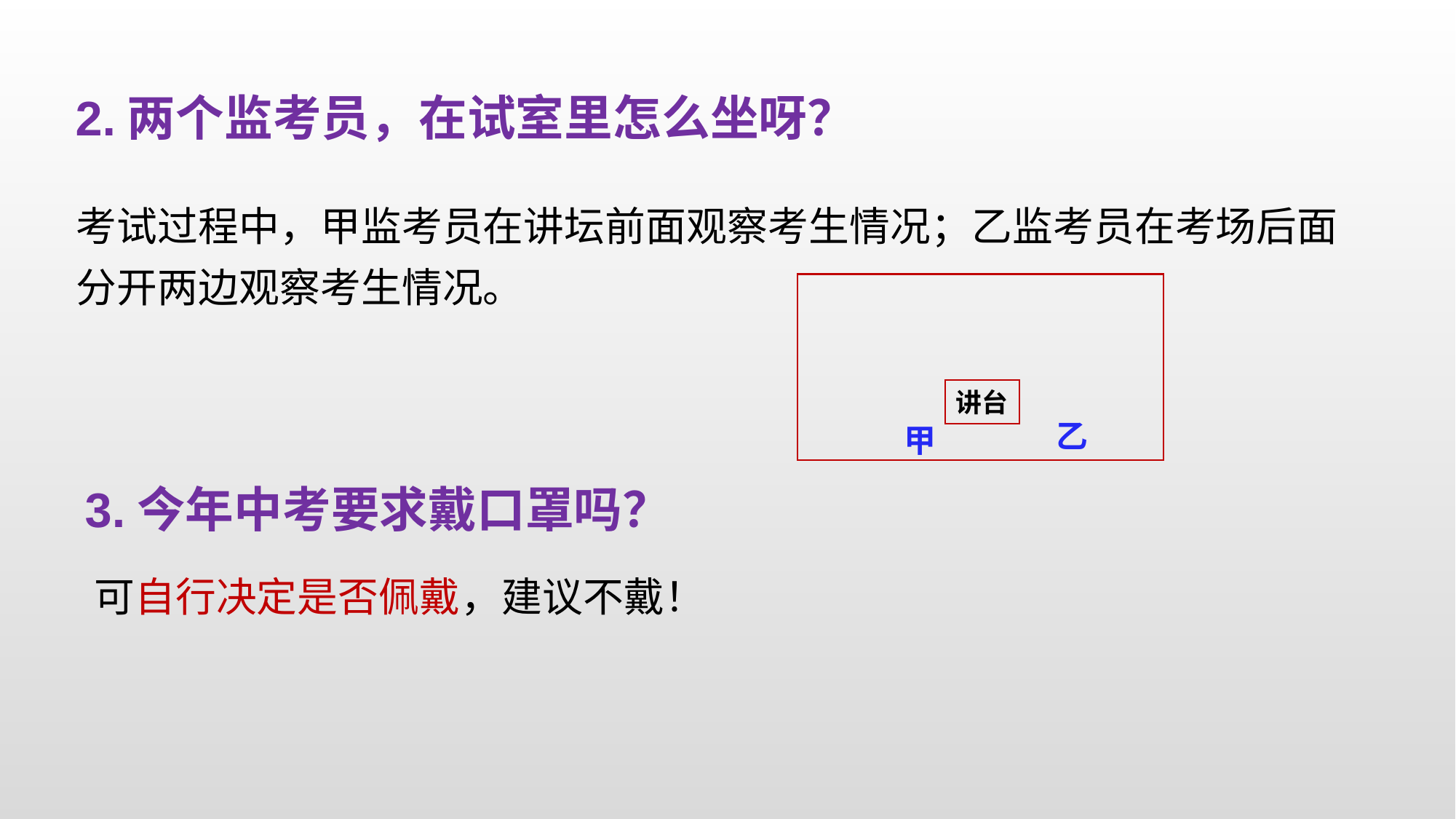

2.两个监考员，在试室里怎么坐呀？
考试过程中，甲监考员在讲坛前面观察考生情况；乙监考员在考场后面分开两边观察考生情况。

讲台
乙
甲
3.今年中考要求戴口罩吗？
可自行决定是否佩戴，建议不戴！